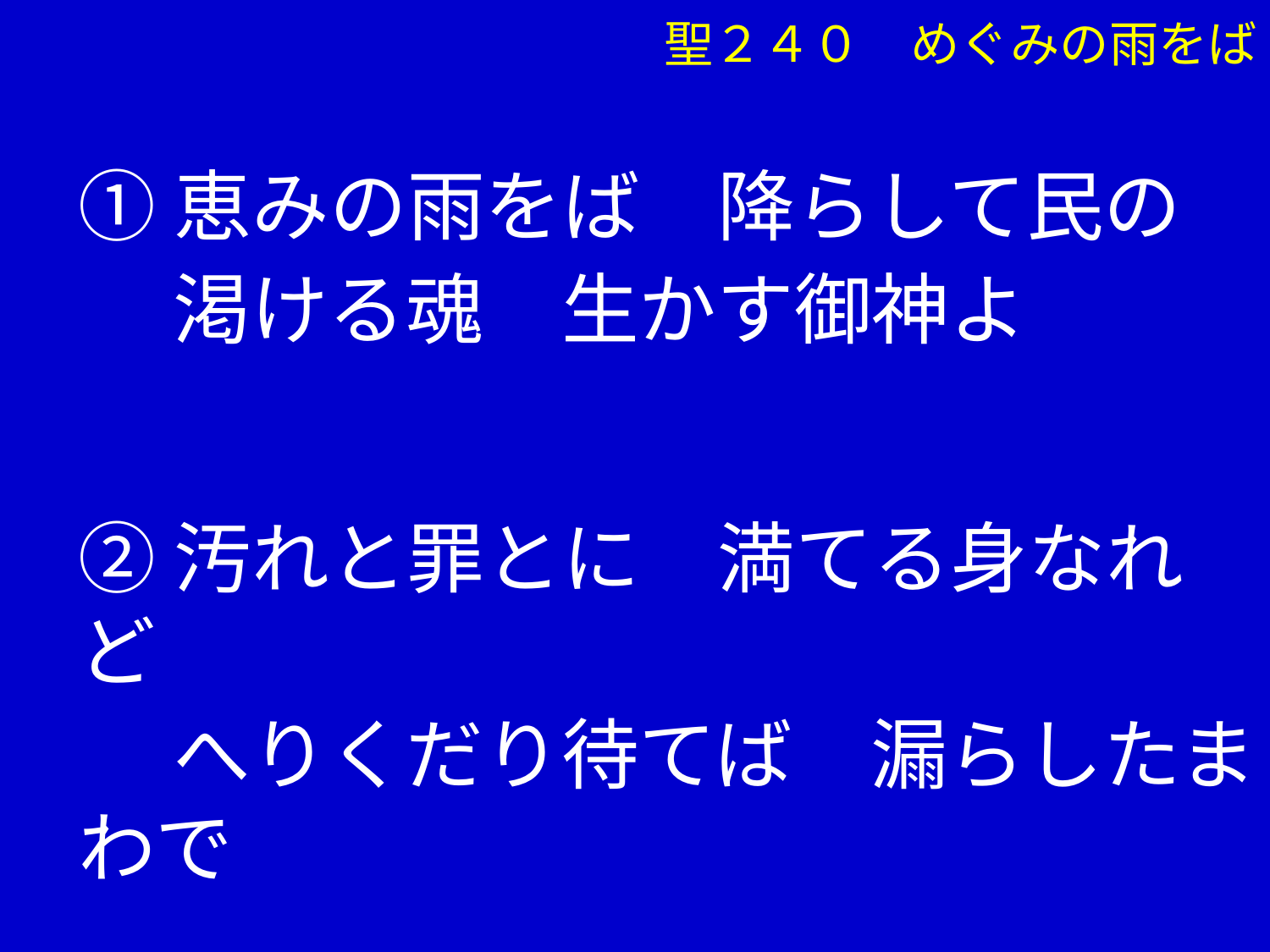

聖２４０　めぐみの雨をば

①恵みの雨をば　降らして民の
　 渇ける魂　生かす御神よ

②汚れと罪とに　満てる身なれど
　 へりくだり待てば　漏らしたまわで